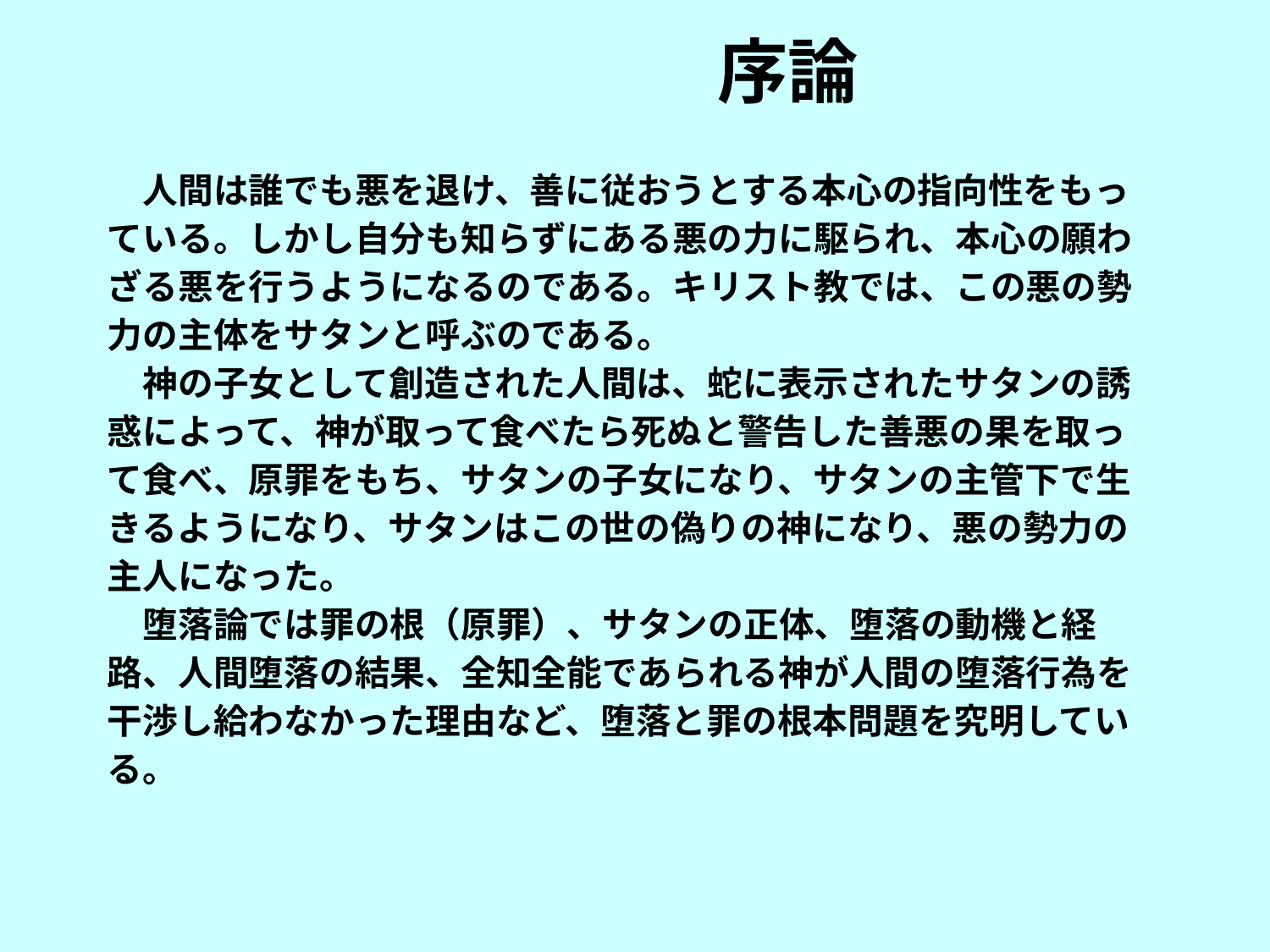

序論
　人間は誰でも悪を退け、善に従おうとする本心の指向性をもっている。しかし自分も知らずにある悪の力に駆られ、本心の願わざる悪を行うようになるのである。キリスト教では、この悪の勢力の主体をサタンと呼ぶのである。
　神の子女として創造された人間は、蛇に表示されたサタンの誘惑によって、神が取って食べたら死ぬと警告した善悪の果を取って食べ、原罪をもち、サタンの子女になり、サタンの主管下で生きるようになり、サタンはこの世の偽りの神になり、悪の勢力の主人になった。
　堕落論では罪の根（原罪）、サタンの正体、堕落の動機と経路、人間堕落の結果、全知全能であられる神が人間の堕落行為を干渉し給わなかった理由など、堕落と罪の根本問題を究明している。